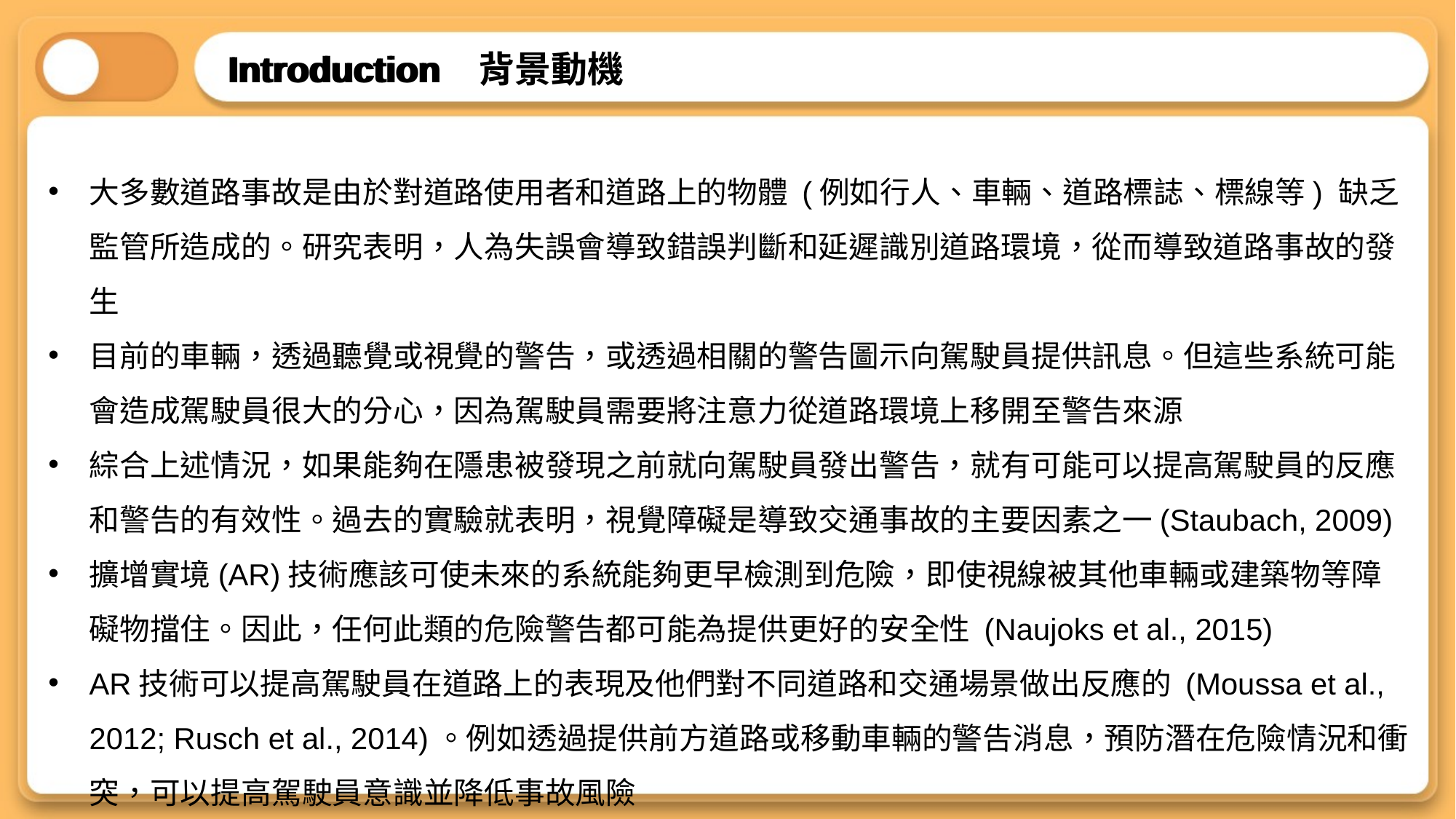

Introduction
Introduction   背景動機
大多數道路事故是由於對道路使用者和道路上的物體 (例如行人、車輛、道路標誌、標線等) 缺乏監管所造成的。研究表明，人為失誤會導致錯誤判斷和延遲識別道路環境，從而導致道路事故的發生
目前的車輛，透過聽覺或視覺的警告，或透過相關的警告圖示向駕駛員提供訊息。但這些系統可能會造成駕駛員很大的分心，因為駕駛員需要將注意力從道路環境上移開至警告來源
綜合上述情況，如果能夠在隱患被發現之前就向駕駛員發出警告，就有可能可以提高駕駛員的反應和警告的有效性。過去的實驗就表明，視覺障礙是導致交通事故的主要因素之一(Staubach, 2009)
擴增實境(AR)技術應該可使未來的系統能夠更早檢測到危險，即使視線被其他車輛或建築物等障礙物擋住。因此，任何此類的危險警告都可能為提供更好的安全性 (Naujoks et al., 2015)
AR技術可以提高駕駛員在道路上的表現及他們對不同道路和交通場景做出反應的 (Moussa et al., 2012; Rusch et al., 2014)。例如透過提供前方道路或移動車輛的警告消息，預防潛在危險情況和衝突，可以提高駕駛員意識並降低事故風險